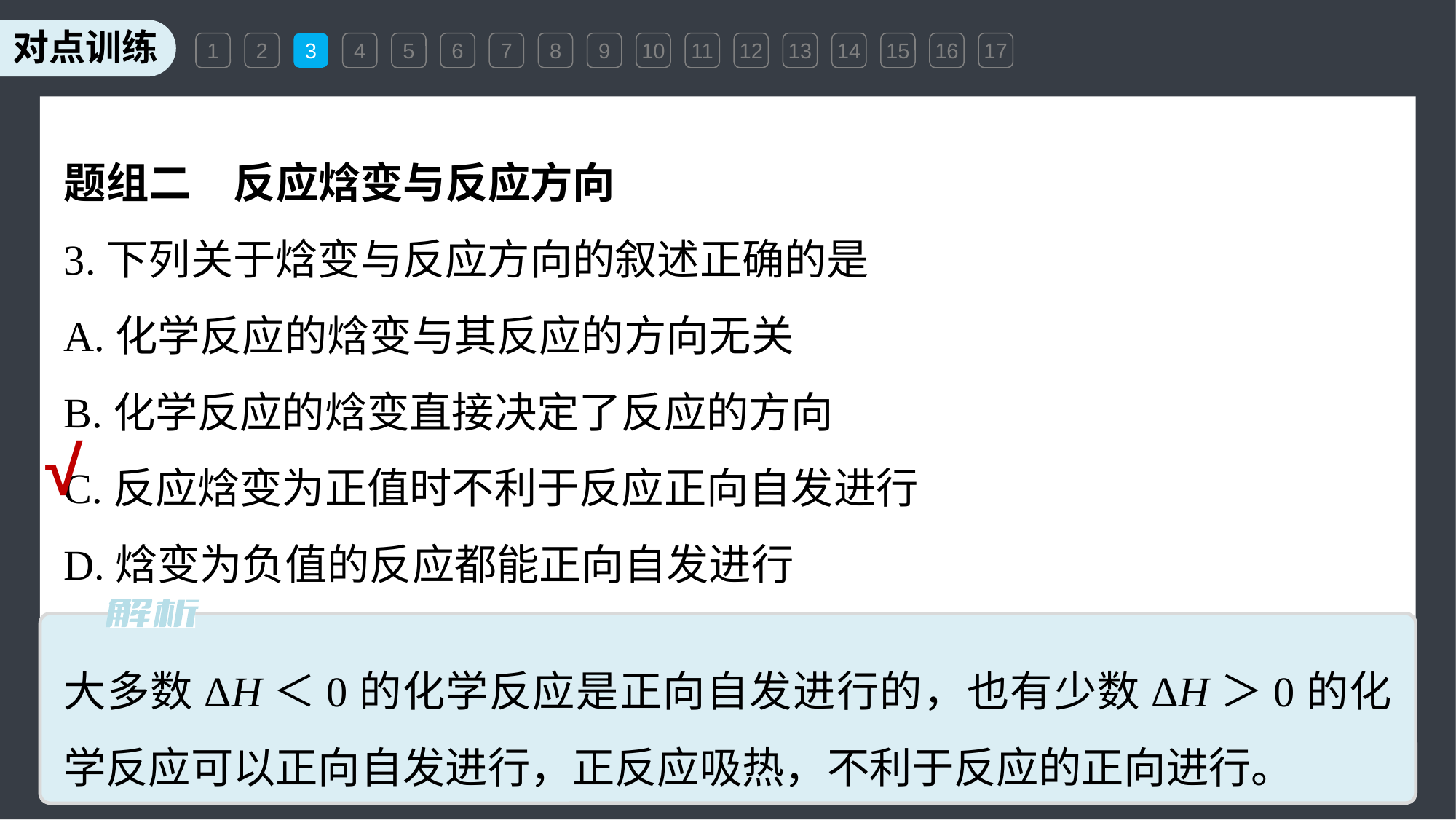

1
2
3
4
5
6
7
8
9
10
11
12
13
14
15
16
17
题组二　反应焓变与反应方向
3.下列关于焓变与反应方向的叙述正确的是
A.化学反应的焓变与其反应的方向无关
B.化学反应的焓变直接决定了反应的方向
C.反应焓变为正值时不利于反应正向自发进行
D.焓变为负值的反应都能正向自发进行
√

大多数ΔH＜0的化学反应是正向自发进行的，也有少数ΔH＞0的化学反应可以正向自发进行，正反应吸热，不利于反应的正向进行。